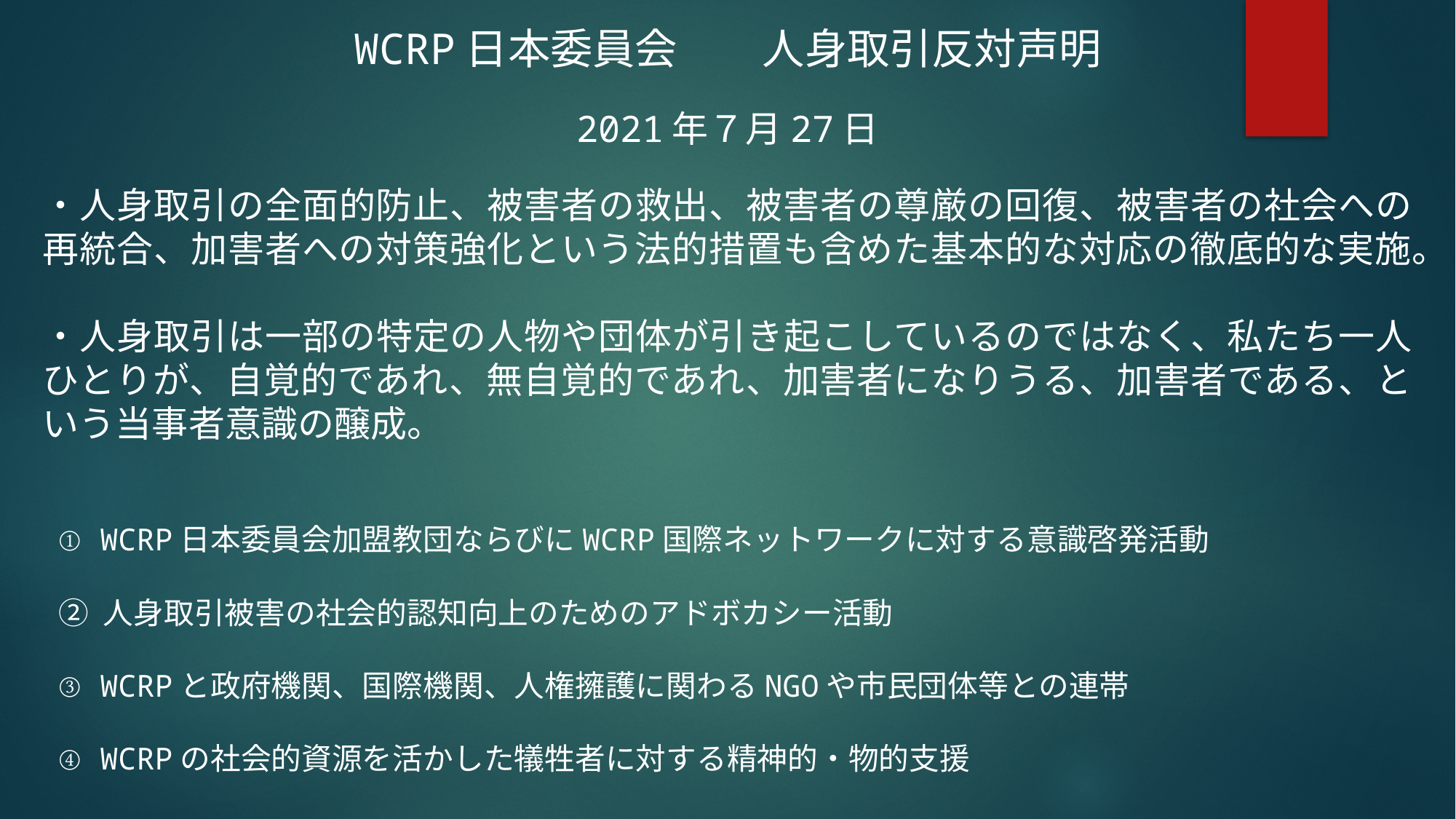

WCRP日本委員会　　人身取引反対声明

2021年７月27日

・人身取引の全面的防止、被害者の救出、被害者の尊厳の回復、被害者の社会への再統合、加害者への対策強化という法的措置も含めた基本的な対応の徹底的な実施。

・人身取引は一部の特定の人物や団体が引き起こしているのではなく、私たち一人ひとりが、自覚的であれ、無自覚的であれ、加害者になりうる、加害者である、という当事者意識の醸成。

① WCRP日本委員会加盟教団ならびにWCRP国際ネットワークに対する意識啓発活動

② 人身取引被害の社会的認知向上のためのアドボカシー活動

③ WCRPと政府機関、国際機関、人権擁護に関わるNGOや市民団体等との連帯

④ WCRPの社会的資源を活かした犠牲者に対する精神的・物的支援